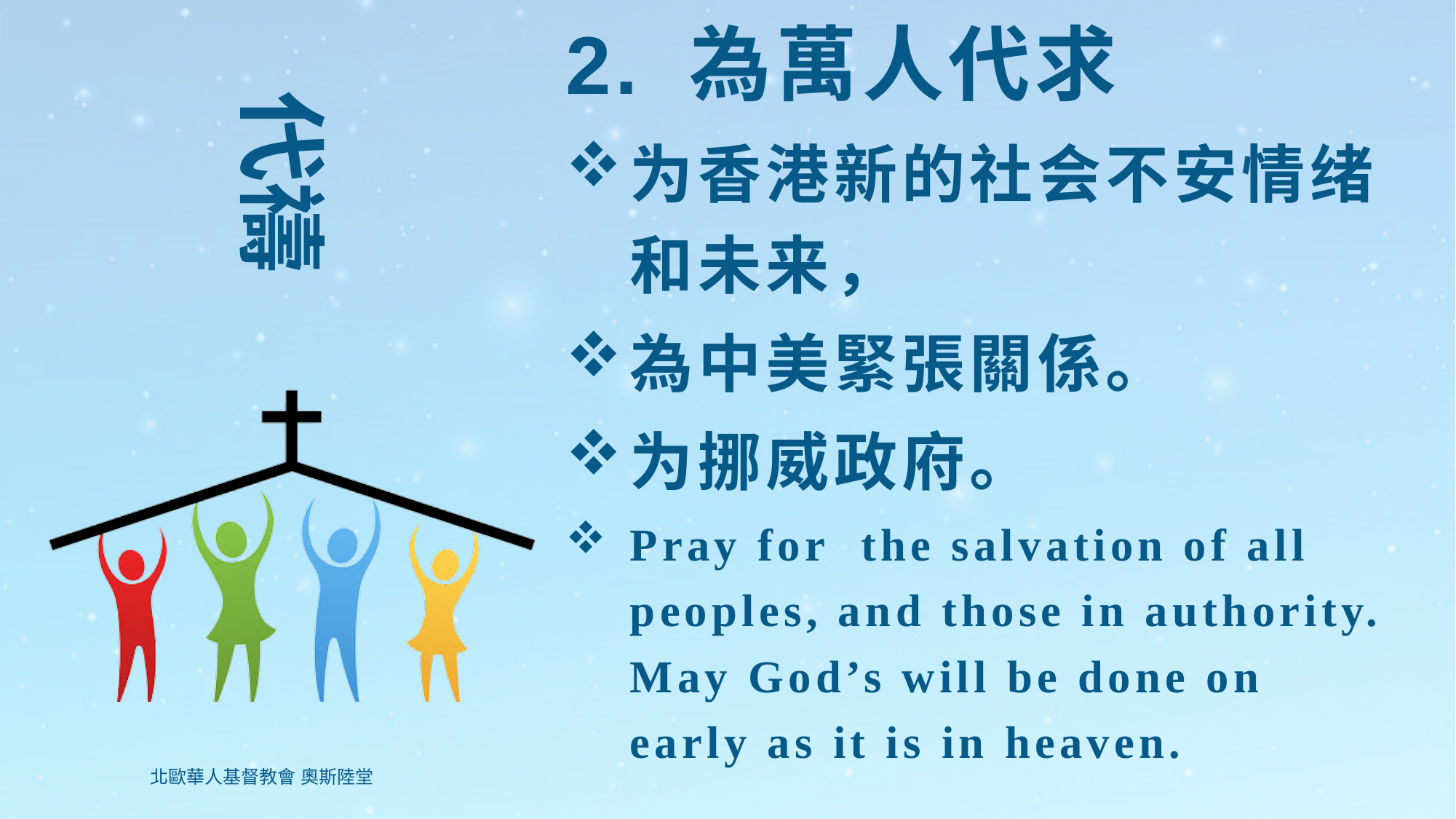

# 2. 為萬人代求
为香港新的社会不安情绪和未来，
為中美緊張關係。
为挪威政府。
Pray for  the salvation of all peoples, and those in authority. May God’s will be done on early as it is in heaven.

北歐華人基督教會 奧斯陸堂